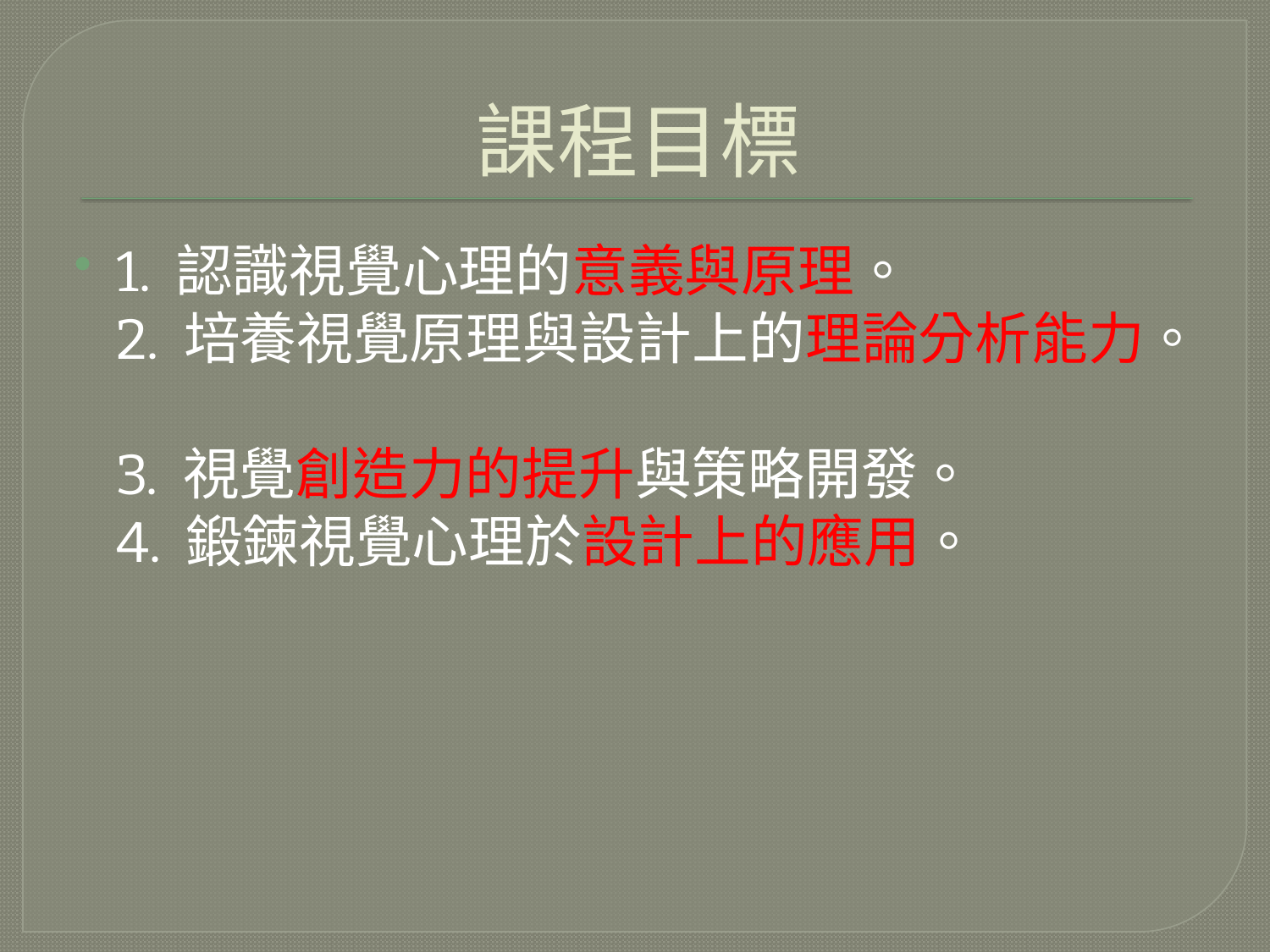

# 課程目標
1. 認識視覺心理的意義與原理。
2. 培養視覺原理與設計上的理論分析能力。
3. 視覺創造力的提升與策略開發。
4. 鍛鍊視覺心理於設計上的應用。